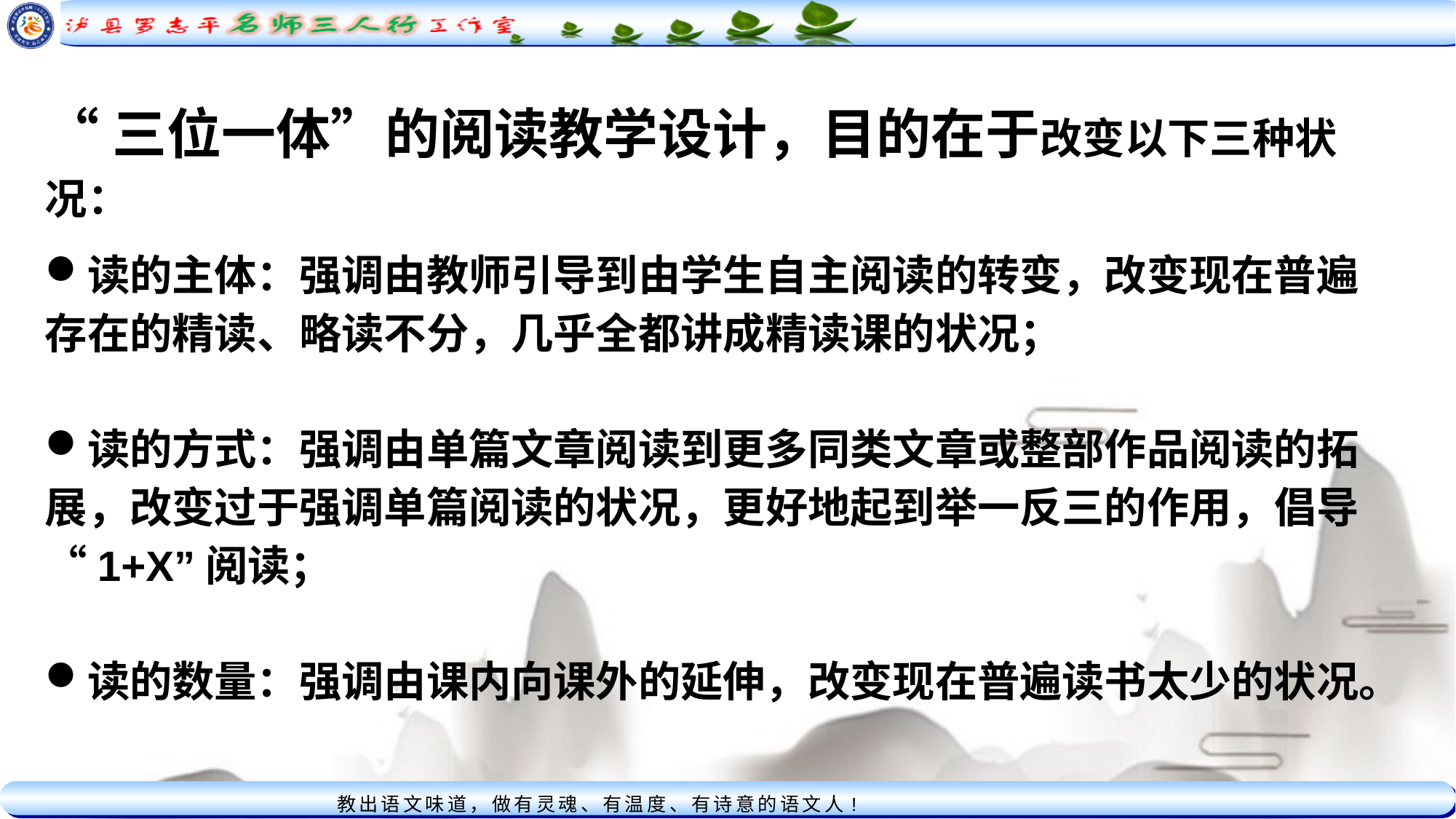

“三位一体”的阅读教学设计，目的在于改变以下三种状况：

读的主体：强调由教师引导到由学生自主阅读的转变，改变现在普遍存在的精读、略读不分，几乎全都讲成精读课的状况；

读的方式：强调由单篇文章阅读到更多同类文章或整部作品阅读的拓展，改变过于强调单篇阅读的状况，更好地起到举一反三的作用，倡导“1+X”阅读；

读的数量：强调由课内向课外的延伸，改变现在普遍读书太少的状况。